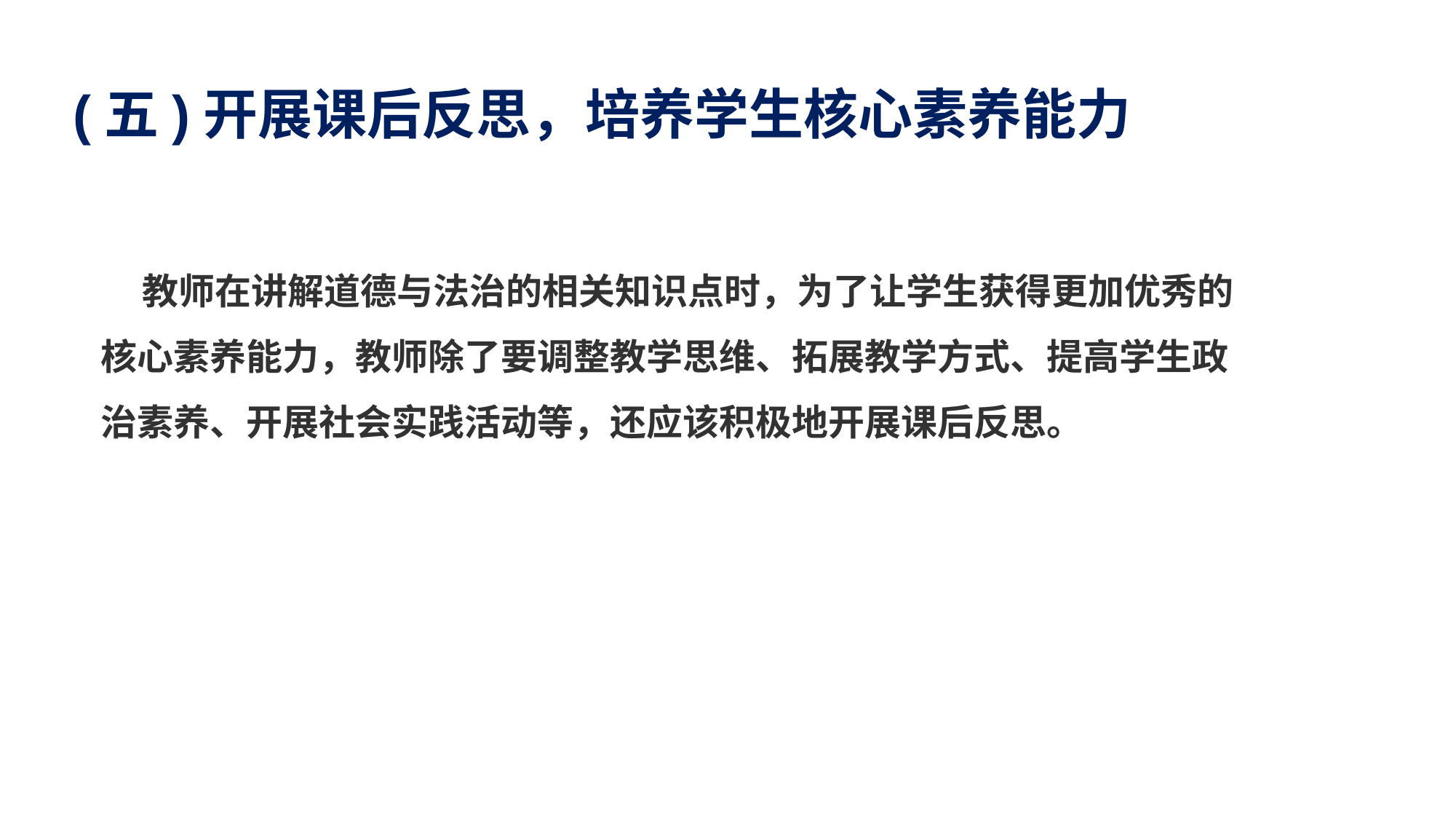

(五)开展课后反思，培养学生核心素养能力
    教师在讲解道德与法治的相关知识点时，为了让学生获得更加优秀的核心素养能力，教师除了要调整教学思维、拓展教学方式、提高学生政治素养、开展社会实践活动等，还应该积极地开展课后反思。